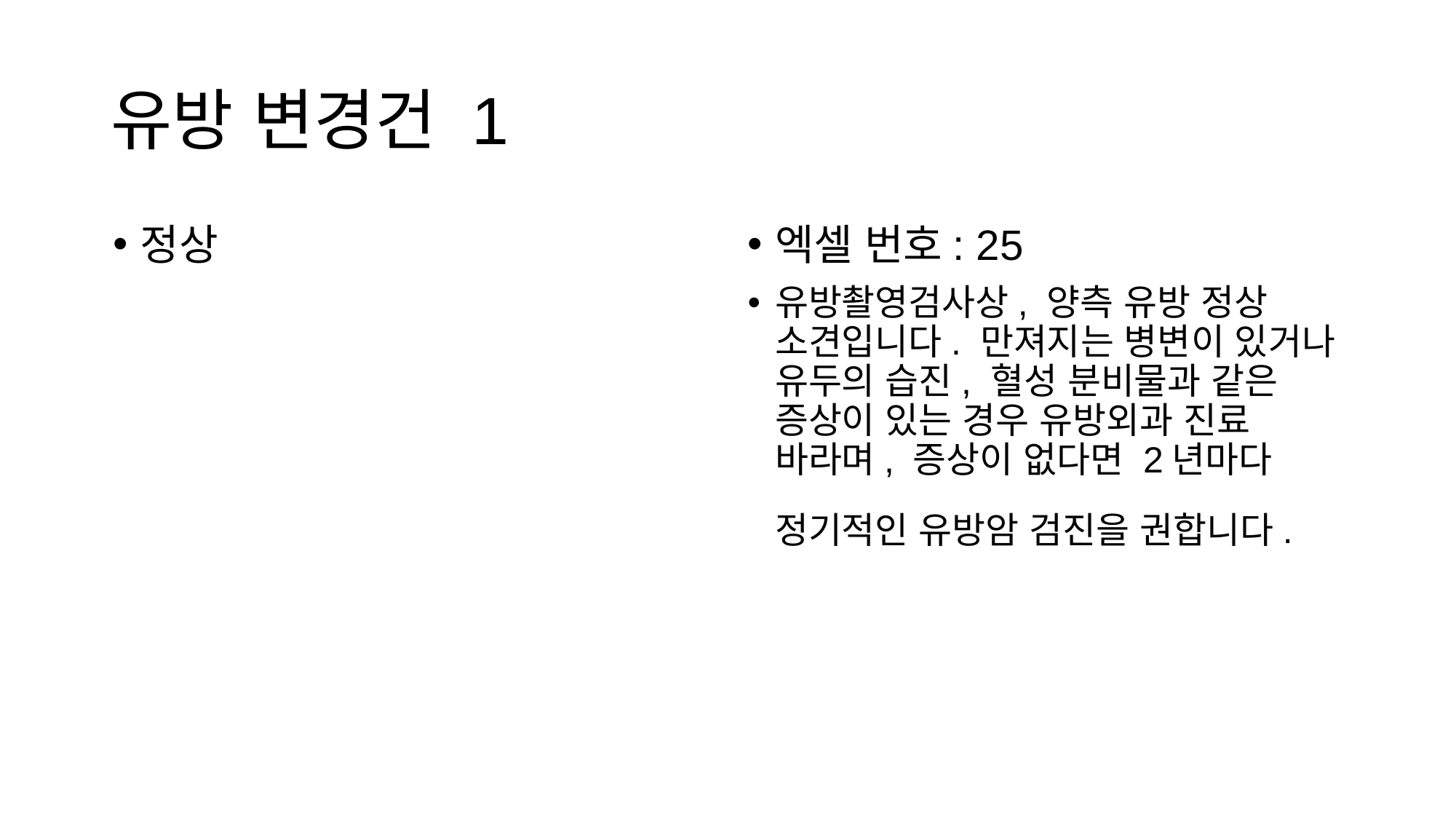

# 유방 변경건 1
정상
엑셀 번호: 25
유방촬영검사상, 양측 유방 정상 소견입니다. 만져지는 병변이 있거나 유두의 습진, 혈성 분비물과 같은 증상이 있는 경우 유방외과 진료 바라며, 증상이 없다면 2년마다 정기적인 유방암 검진을 권합니다.